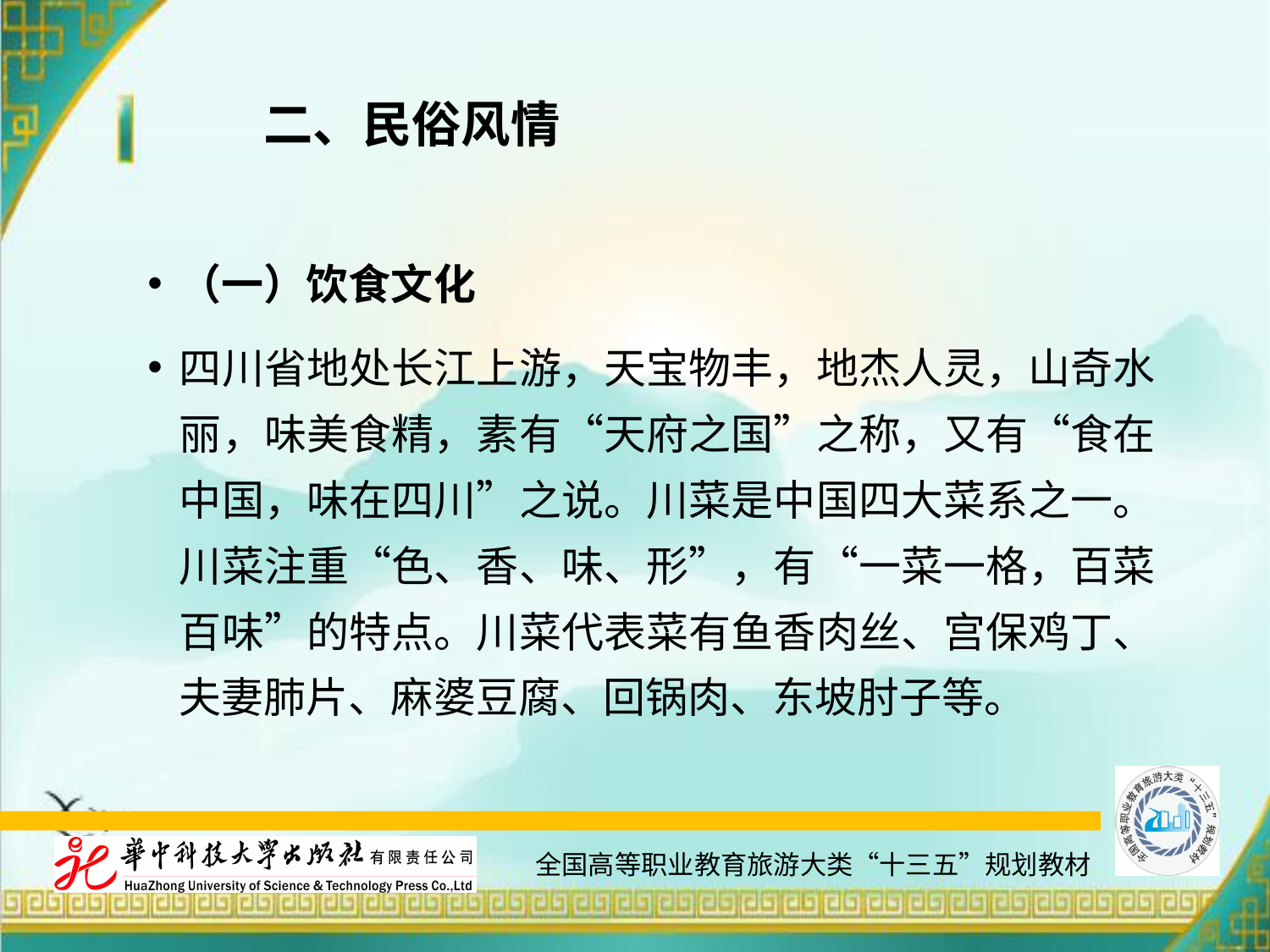

# 二、民俗风情
（一）饮食文化
四川省地处长江上游，天宝物丰，地杰人灵，山奇水丽，味美食精，素有“天府之国”之称，又有“食在中国，味在四川”之说。川菜是中国四大菜系之一。川菜注重“色、香、味、形”，有“一菜一格，百菜百味”的特点。川菜代表菜有鱼香肉丝、宫保鸡丁、夫妻肺片、麻婆豆腐、回锅肉、东坡肘子等。